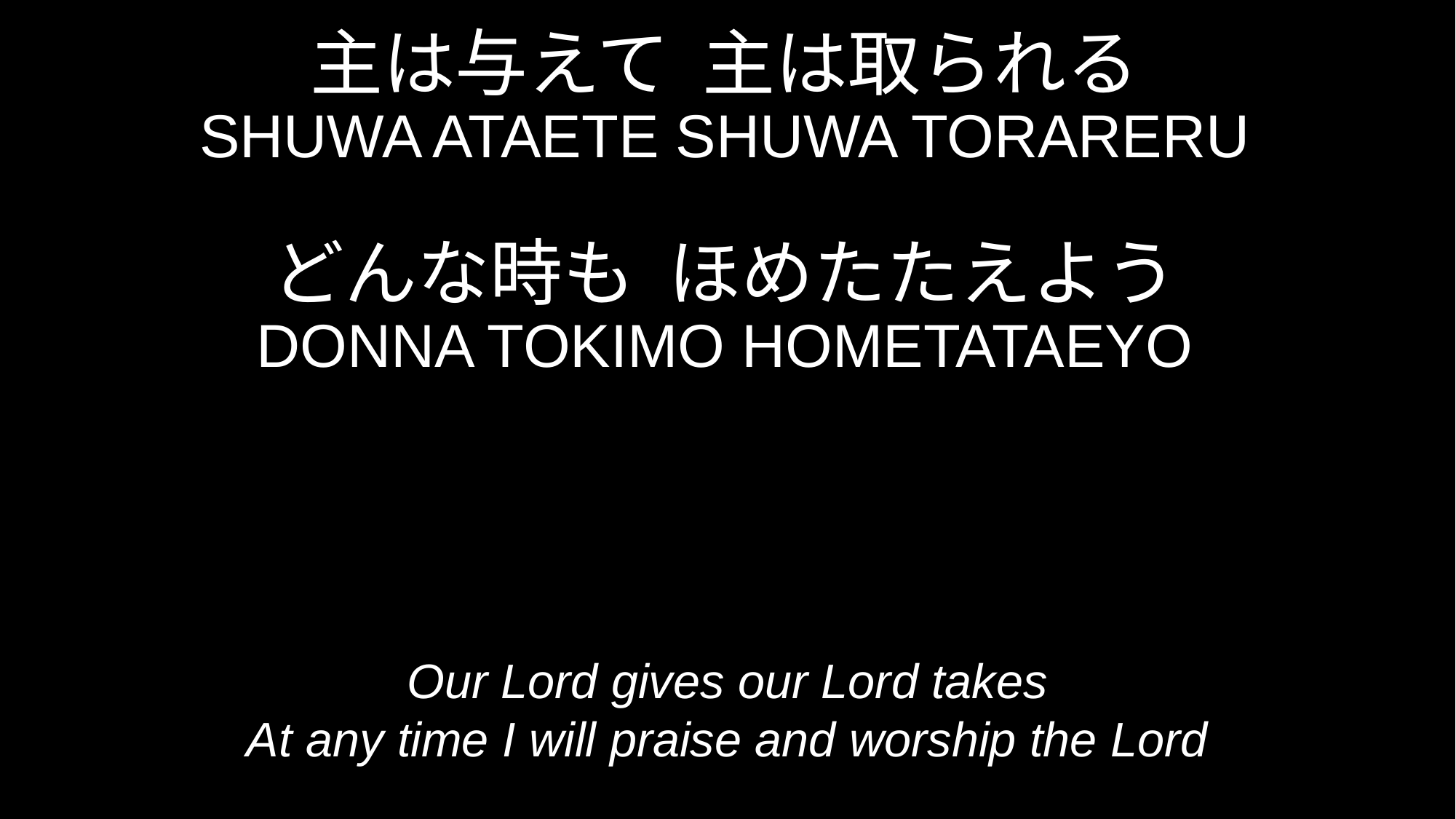

主は与えて  主は取られる
SHUWA ATAETE SHUWA TORARERU

どんな時も  ほめたたえよう
DONNA TOKIMO HOMETATAEYO
Our Lord gives our Lord takes
At any time I will praise and worship the Lord